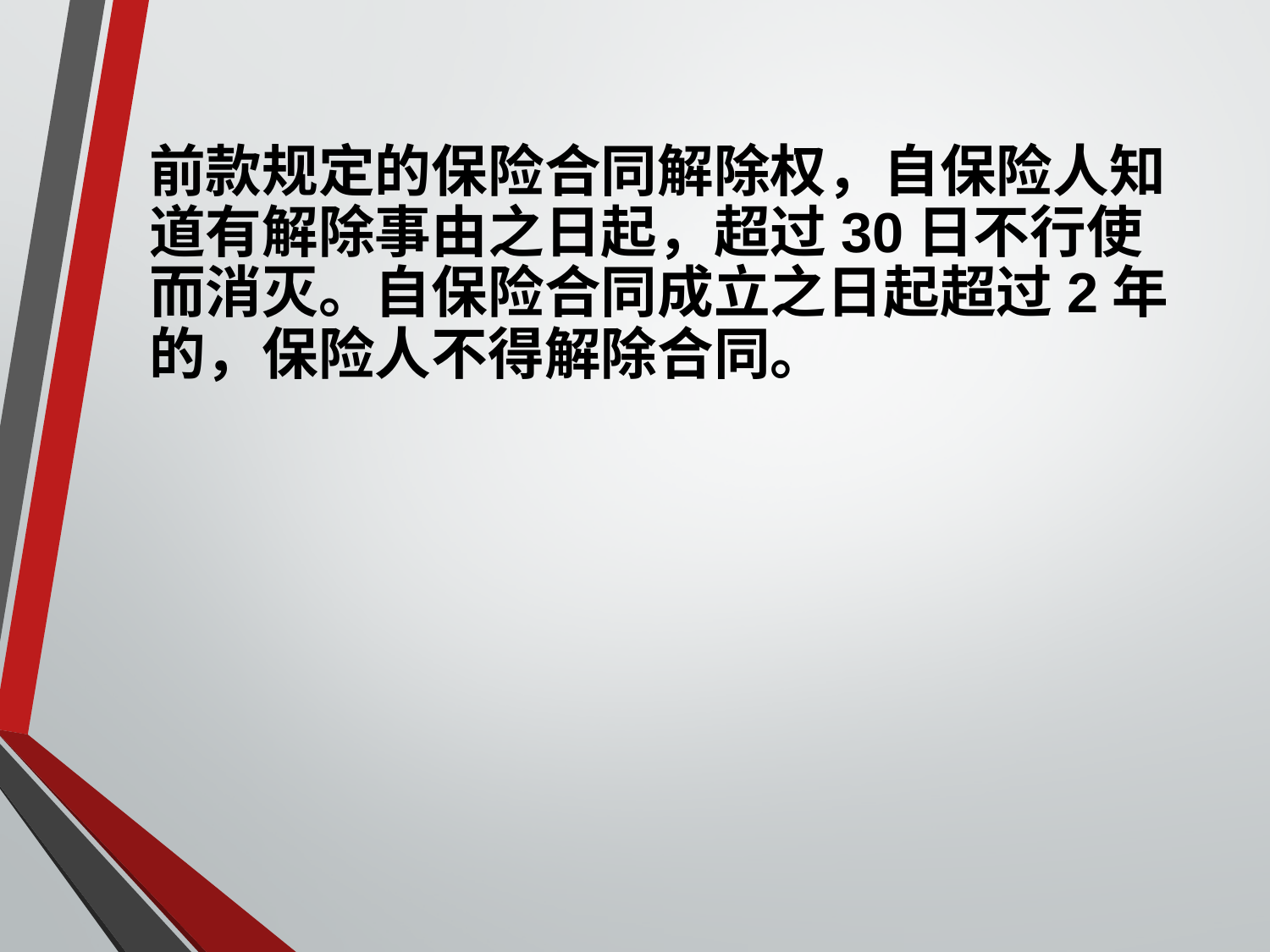

前款规定的保险合同解除权，自保险人知道有解除事由之日起，超过30日不行使而消灭。自保险合同成立之日起超过2年的，保险人不得解除合同。